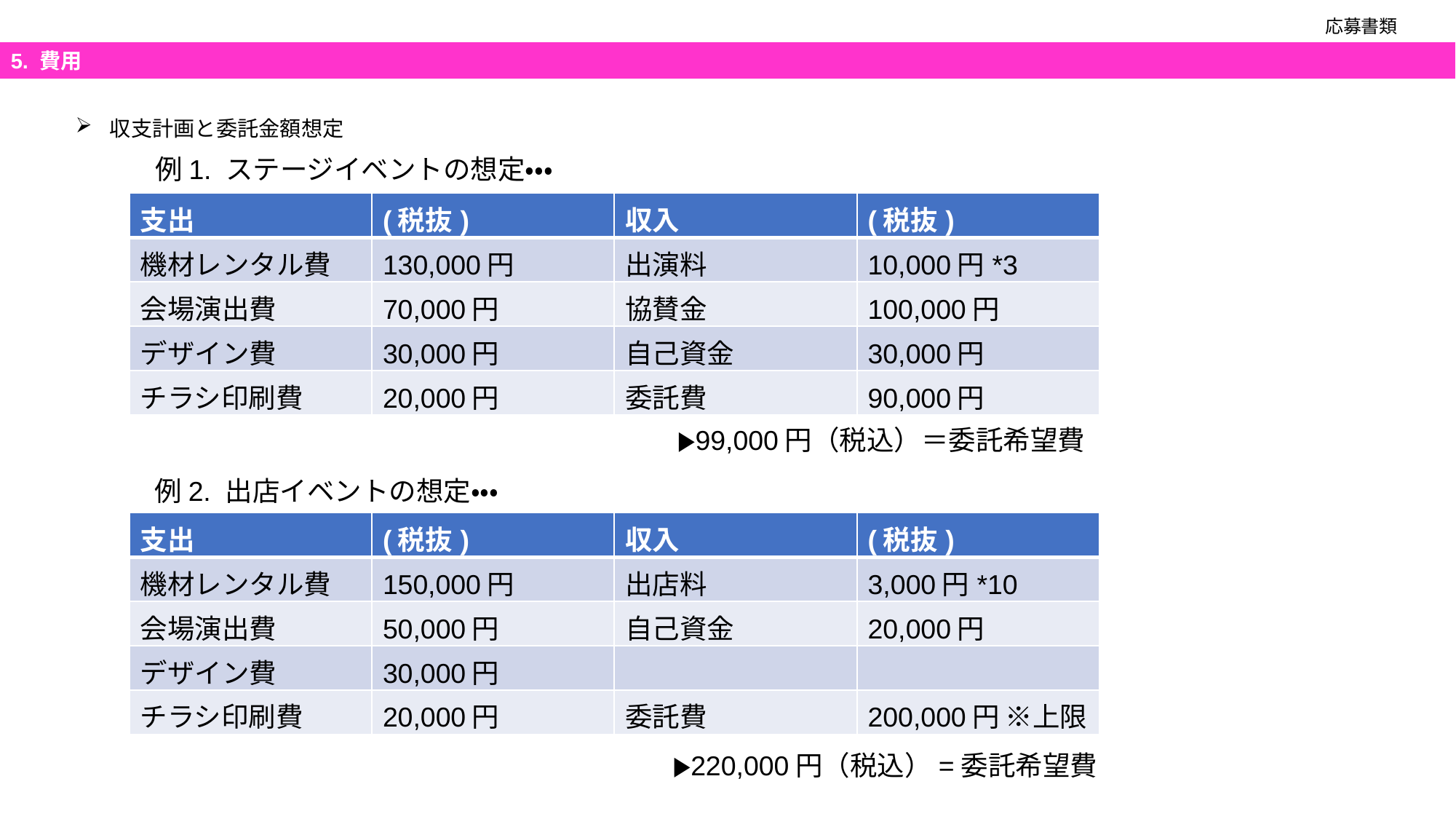

応募書類
5. 費用
収支計画と委託金額想定
例1. ステージイベントの想定・・・
| 支出 | (税抜) | 収入 | (税抜) |
| --- | --- | --- | --- |
| 機材レンタル費 | 130,000円 | 出演料 | 10,000円\*3 |
| 会場演出費 | 70,000円 | 協賛金 | 100,000円 |
| デザイン費 | 30,000円 | 自己資金 | 30,000円 |
| チラシ印刷費 | 20,000円 | 委託費 | 90,000円 |
▶99,000円（税込）＝委託希望費
例2. 出店イベントの想定・・・
| 支出 | (税抜) | 収入 | (税抜) |
| --- | --- | --- | --- |
| 機材レンタル費 | 150,000円 | 出店料 | 3,000円\*10 |
| 会場演出費 | 50,000円 | 自己資金 | 20,000円 |
| デザイン費 | 30,000円 |  |  |
| チラシ印刷費 | 20,000円 | 委託費 | 200,000円 ※上限 |
▶220,000円（税込）=委託希望費